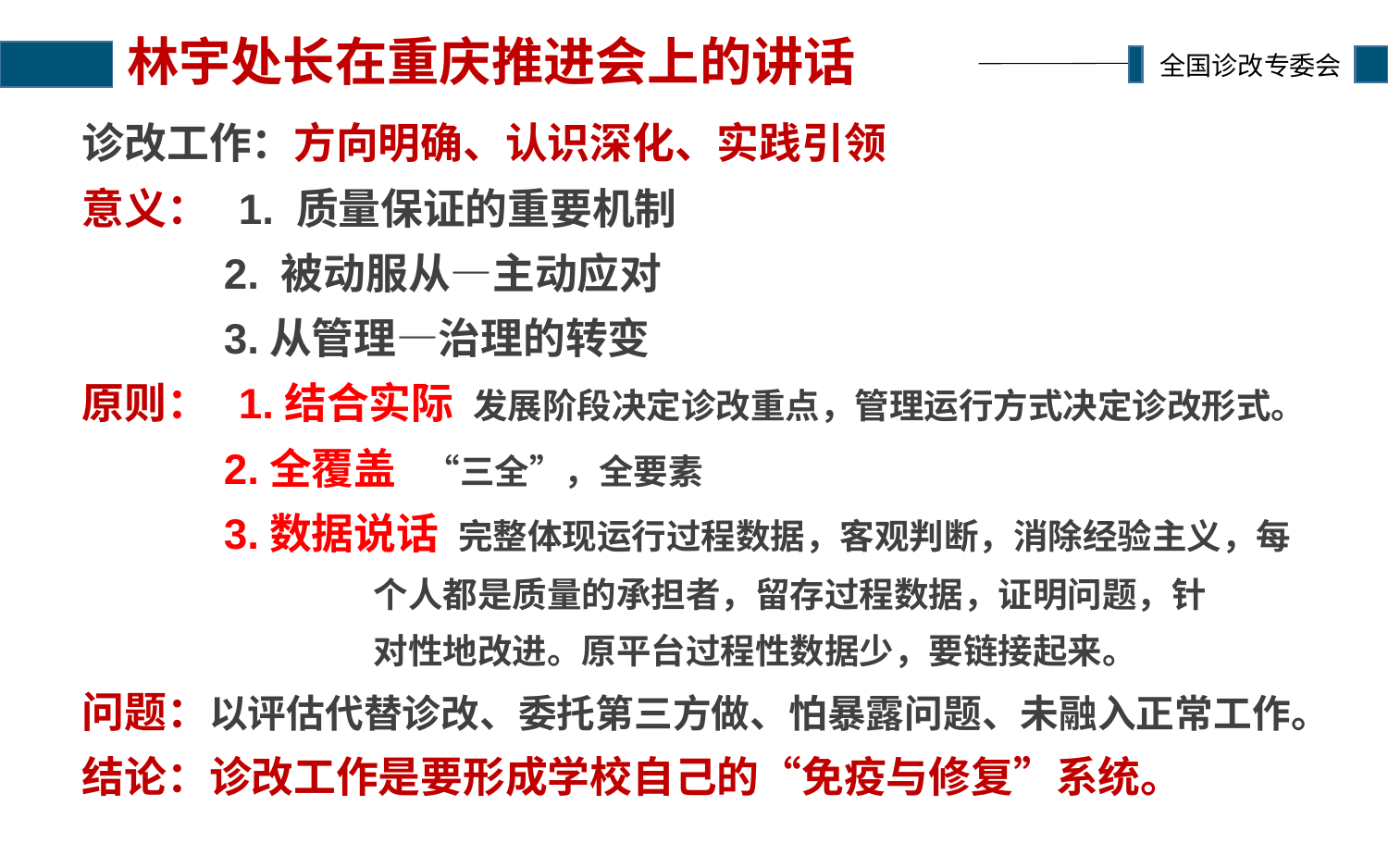

# 林宇处长在重庆推进会上的讲话
诊改工作：方向明确、认识深化、实践引领
意义：  1. 质量保证的重要机制
            2. 被动服从—主动应对
            3.从管理—治理的转变
原则：  1.结合实际  发展阶段决定诊改重点，管理运行方式决定诊改形式。
            2.全覆盖   “三全”，全要素
            3.数据说话  完整体现运行过程数据，客观判断，消除经验主义，每
                                    个人都是质量的承担者，留存过程数据，证明问题，针
                                    对性地改进。原平台过程性数据少，要链接起来。
问题：以评估代替诊改、委托第三方做、怕暴露问题、未融入正常工作。
结论：诊改工作是要形成学校自己的“免疫与修复”系统。